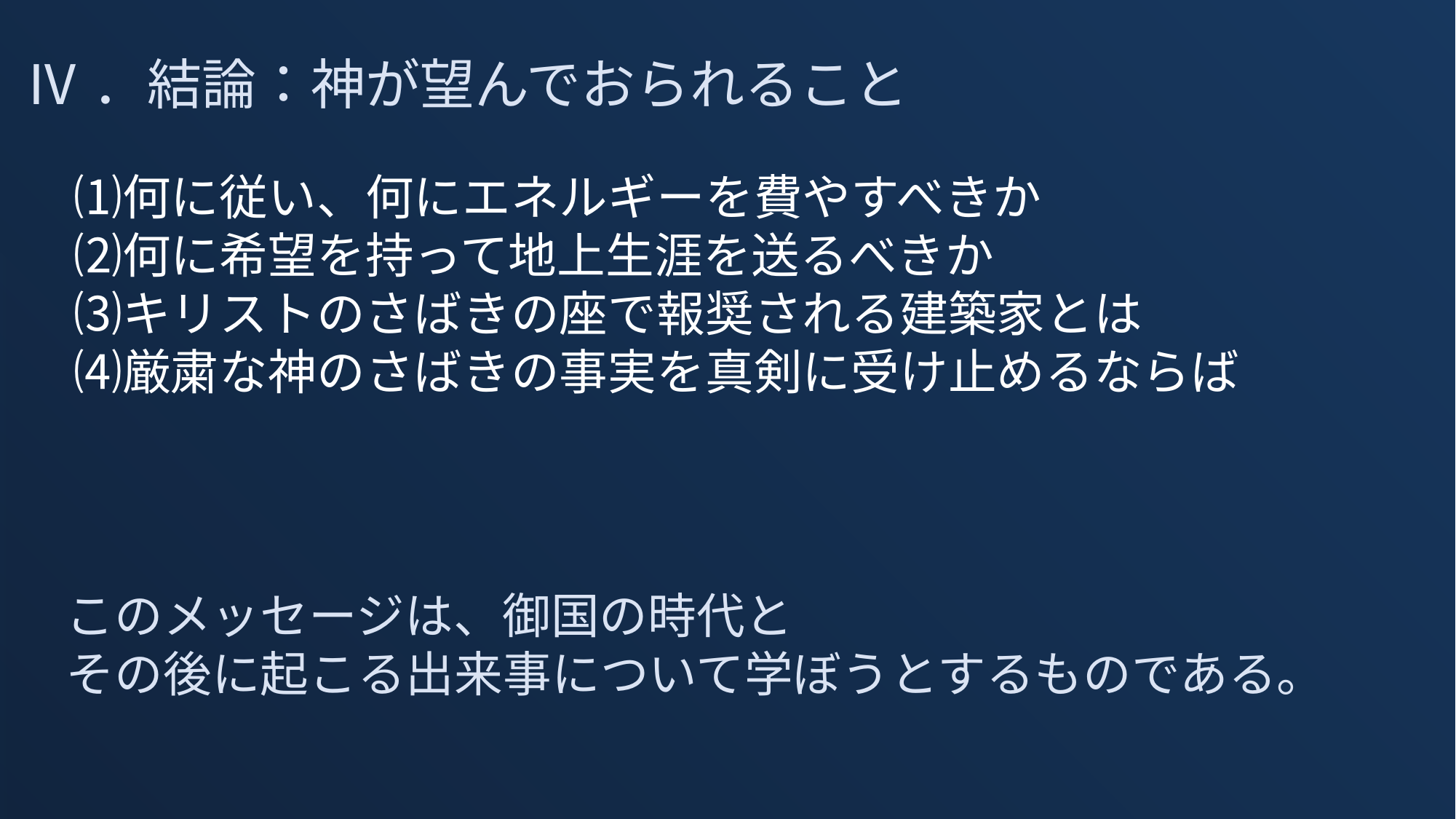

Ⅳ．結論：神が望んでおられること

　⑴何に従い、何にエネルギーを費やすべきか
　⑵何に希望を持って地上生涯を送るべきか
　⑶キリストのさばきの座で報奨される建築家とは
　⑷厳粛な神のさばきの事実を真剣に受け止めるならば
このメッセージは、御国の時代と
その後に起こる出来事について学ぼうとするものである。